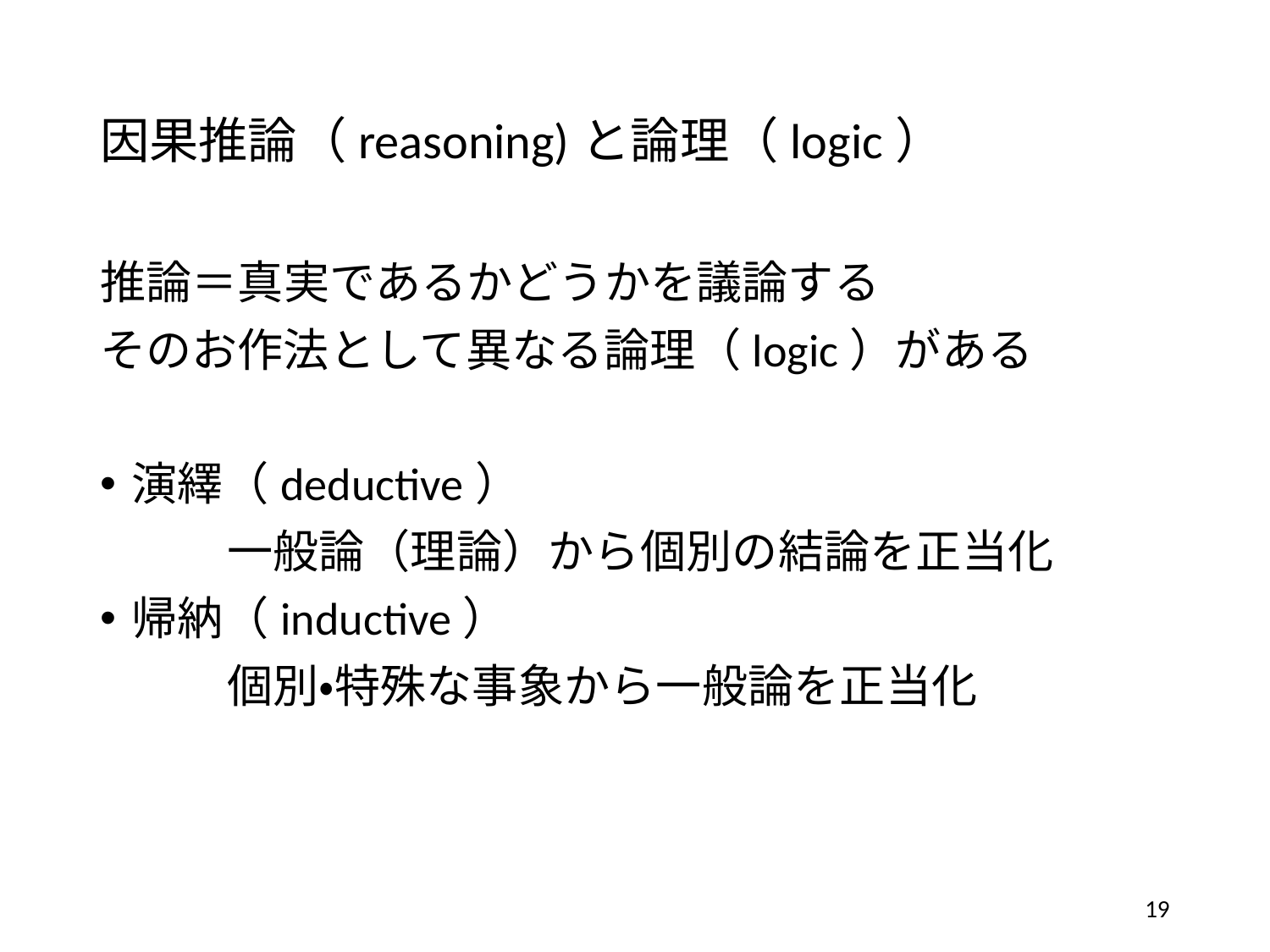

# 因果推論（reasoning)と論理（logic）
推論＝真実であるかどうかを議論する
そのお作法として異なる論理（logic）がある

演繹（deductive）
	一般論（理論）から個別の結論を正当化
帰納（inductive）
	個別・特殊な事象から一般論を正当化
19